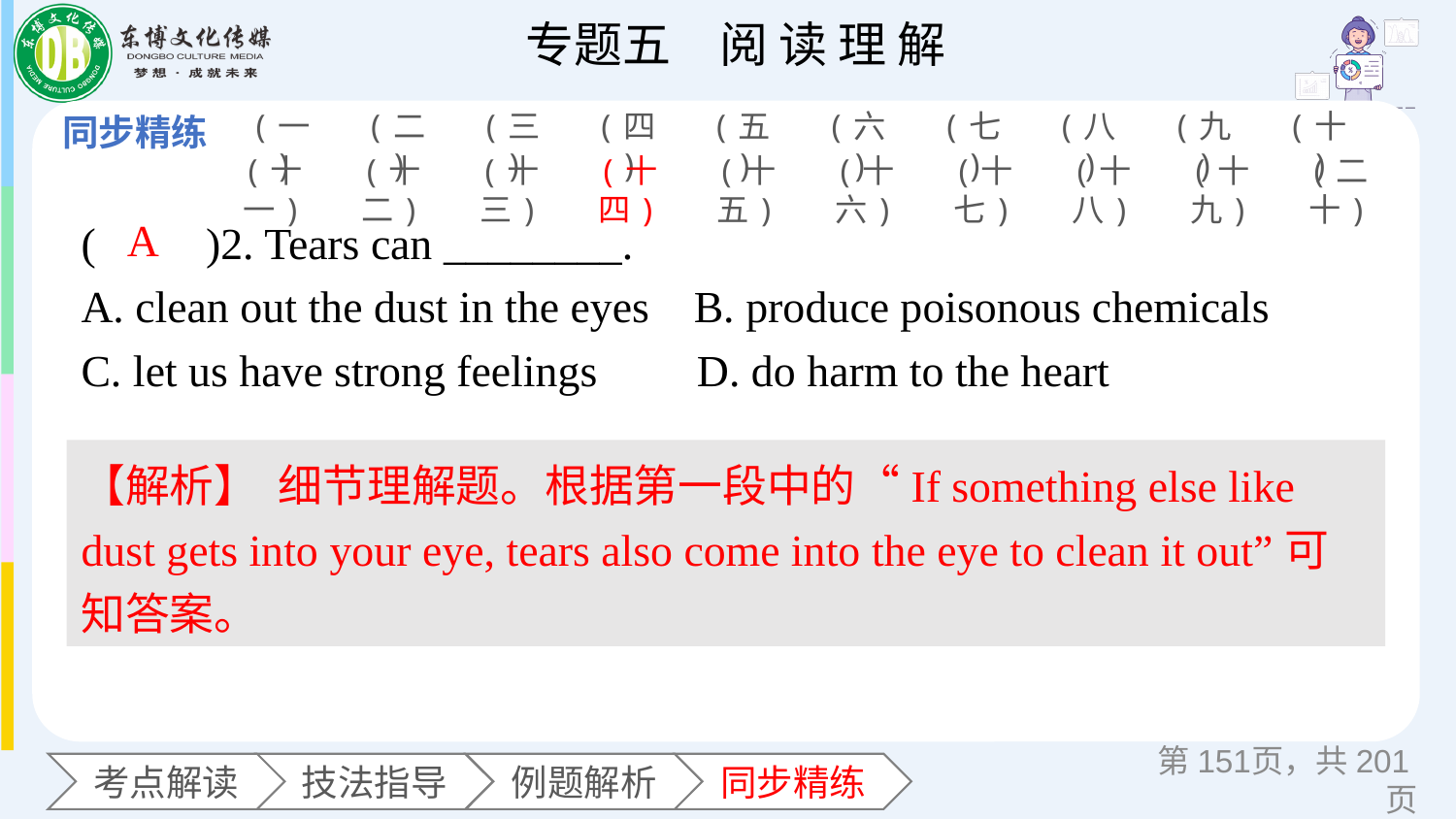

(一)
(二)
(三)
(四)
(五)
(六)
(七)
(八)
(九)
(十)
(十一)
(十二)
(十三)
(十四)
(十五)
(十六)
(十七)
(十八)
(十九)
(二十)
(　　)2. Tears can ________.
A. clean out the dust in the eyes    B. produce poisonous chemicals
C. let us have strong feelings    	   D. do harm to the heart
A
【解析】  细节理解题。根据第一段中的“If something else like dust gets into your eye, tears also come into the eye to clean it out”可知答案。
第151页，共201页